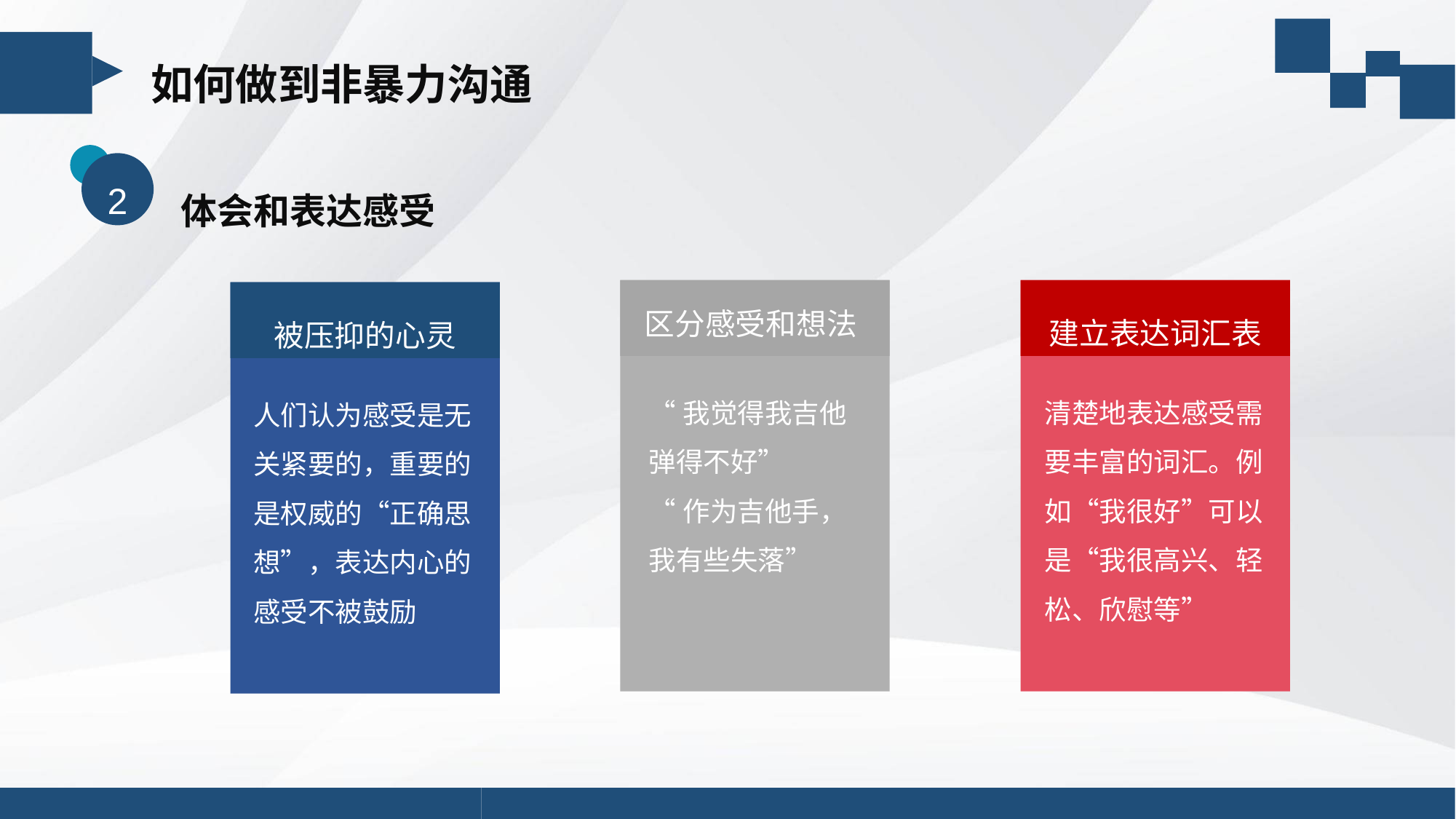

如何做到非暴力沟通

2
体会和表达感受

“我觉得我吉他弹得不好”
“作为吉他手，我有些失落”
区分感受和想法

清楚地表达感受需要丰富的词汇。例如“我很好”可以是“我很高兴、轻松、欣慰等”
建立表达词汇表

人们认为感受是无关紧要的，重要的是权威的“正确思想”，表达内心的感受不被鼓励

被压抑的心灵